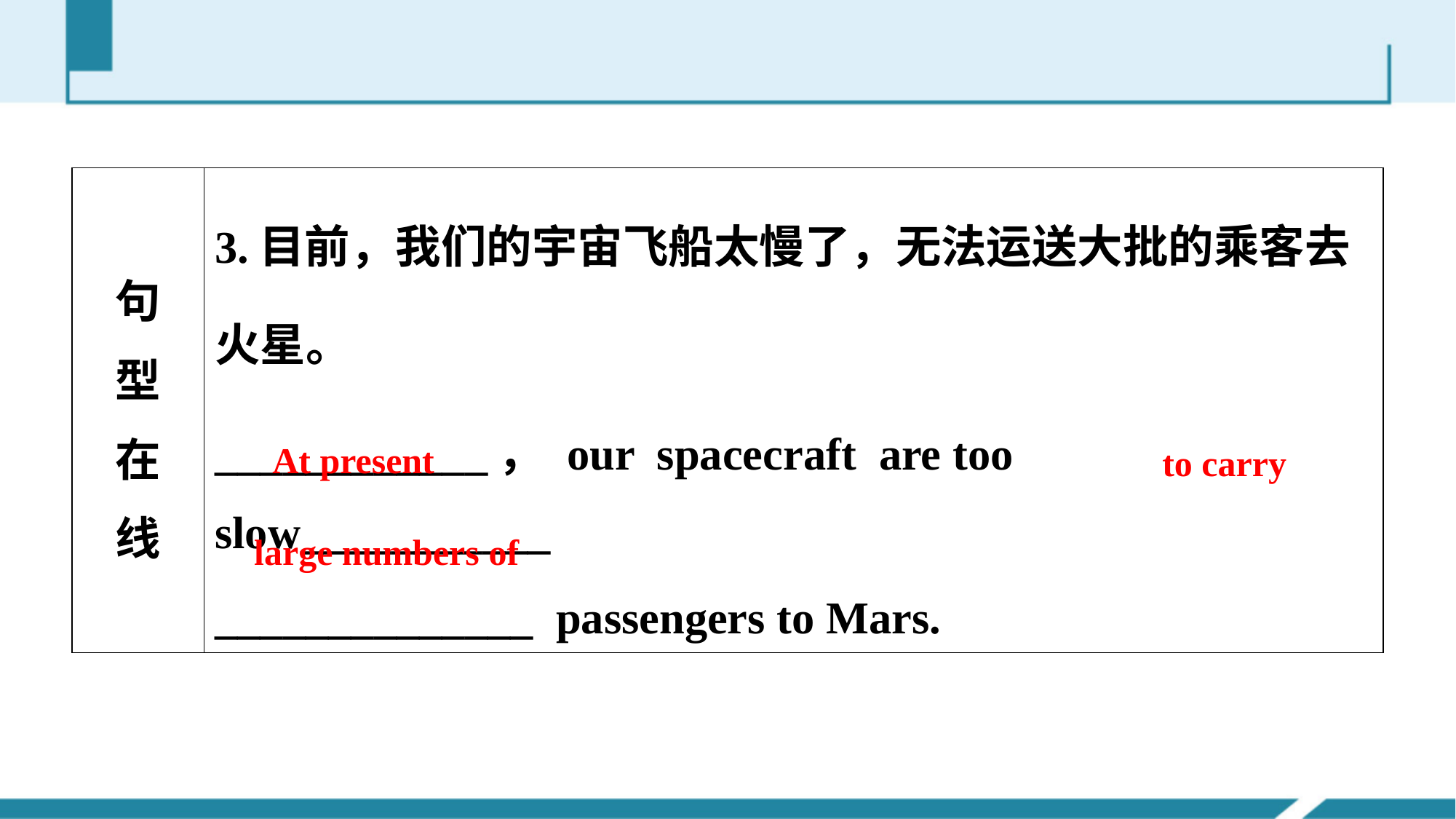

| 句 型 在 线 | 3.目前，我们的宇宙飞船太慢了，无法运送大批的乘客去火星。 \_\_\_\_\_\_\_\_\_\_\_\_， our spacecraft are too slow\_\_\_\_\_\_\_\_\_\_\_ \_\_\_\_\_\_\_\_\_\_\_\_\_\_ passengers to Mars. |
| --- | --- |

At present
to carry
large numbers of